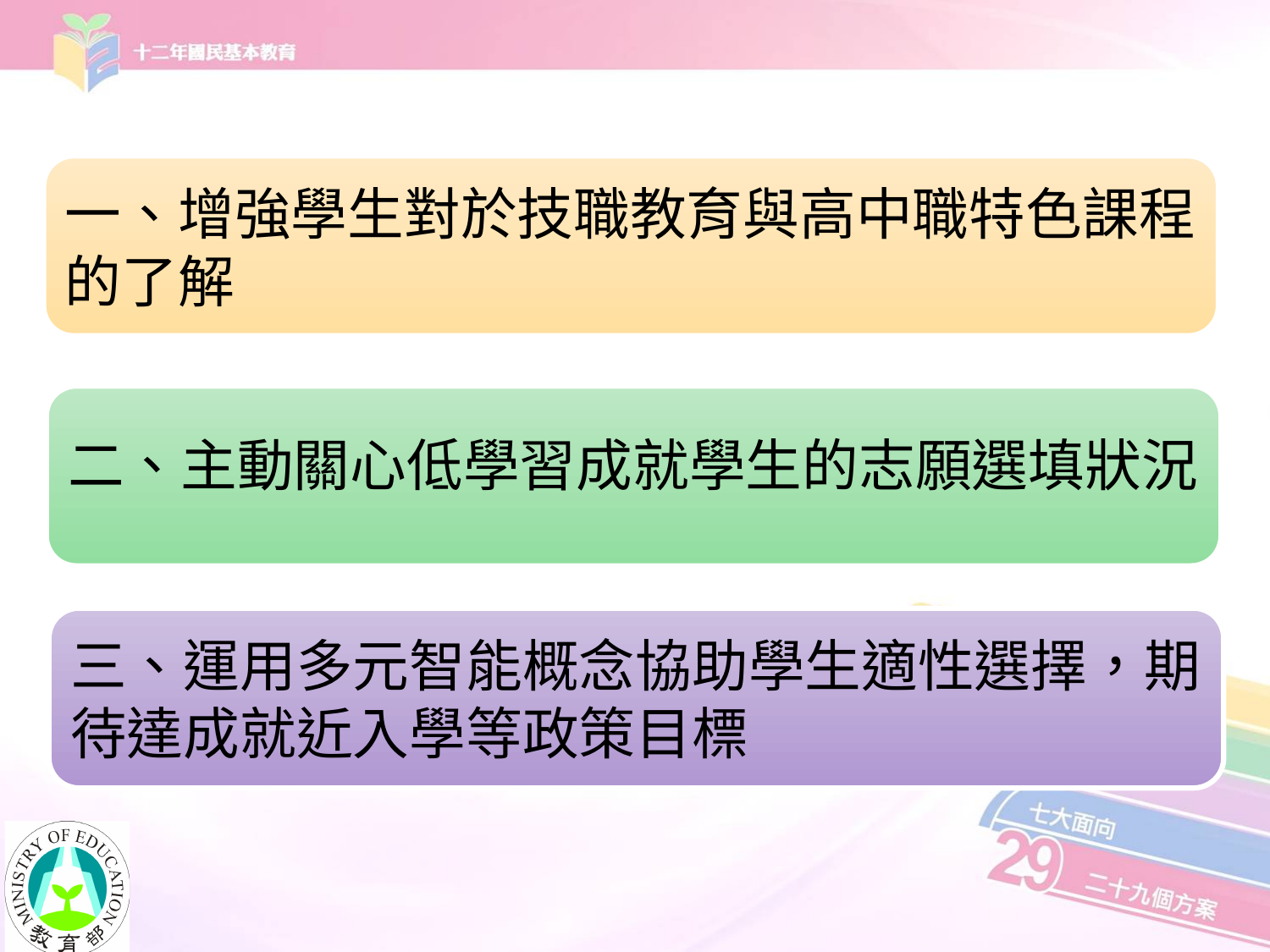

一、增強學生對於技職教育與高中職特色課程的了解
二、主動關心低學習成就學生的志願選填狀況
三、運用多元智能概念協助學生適性選擇，期待達成就近入學等政策目標